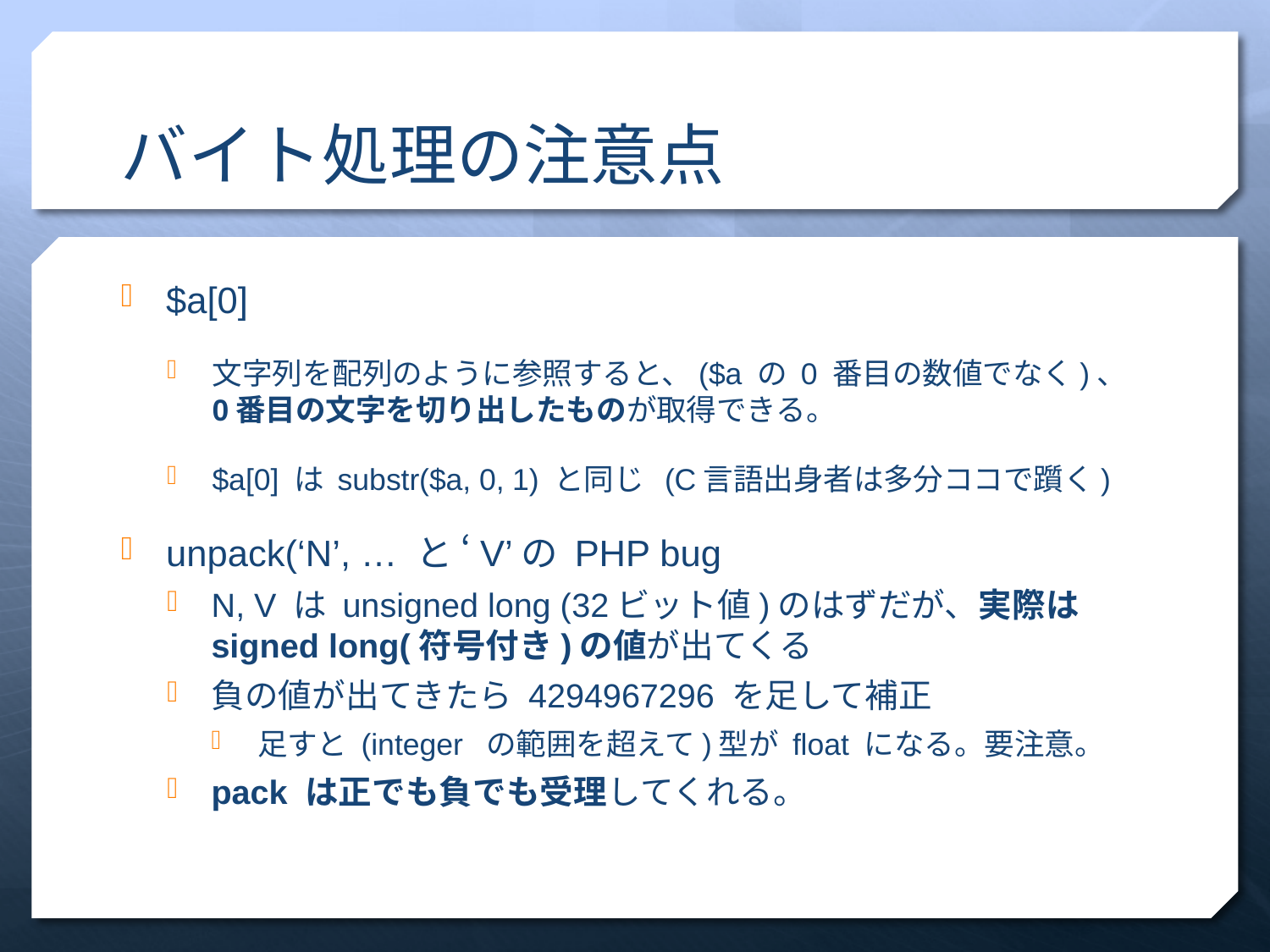

# バイト処理の注意点
$a[0]
文字列を配列のように参照すると、($a の 0 番目の数値でなく)、0番目の文字を切り出したものが取得できる。
$a[0] は substr($a, 0, 1) と同じ  (C言語出身者は多分ココで躓く)
unpack(‘N’, … と ‘V’の PHP bug
N, V は unsigned long (32ビット値)のはずだが、実際は signed long(符号付き)の値が出てくる
負の値が出てきたら 4294967296 を足して補正
足すと (integer  の範囲を超えて)型が float になる。要注意。
pack は正でも負でも受理してくれる。